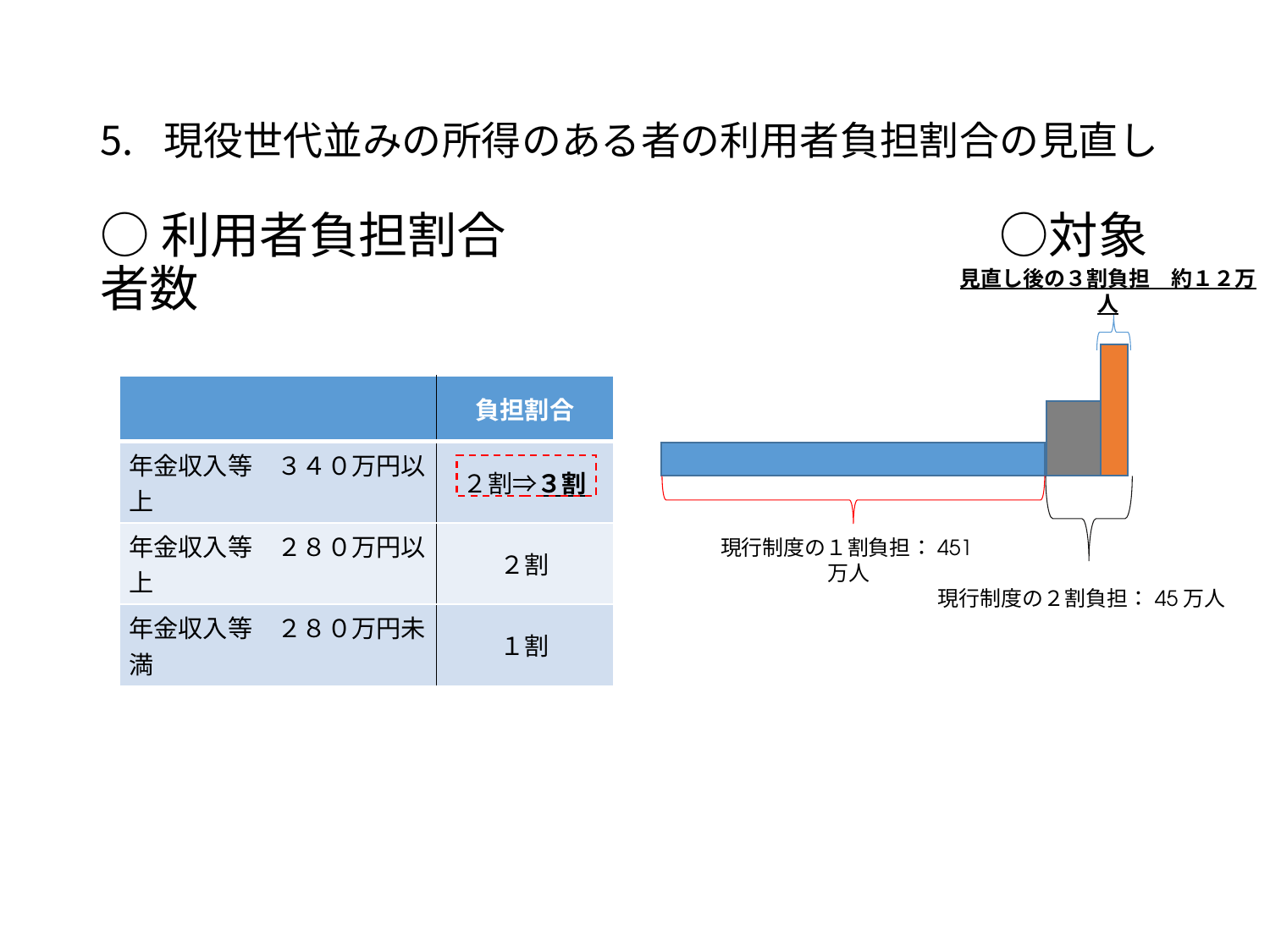

# 現役世代並みの所得のある者の利用者負担割合の見直し
○利用者負担割合　　　　　　　　　　○対象者数

見直し後の３割負担　約１２万人

|  | 負担割合 |
| --- | --- |
| 年金収入等　３４０万円以上 | ２割⇒３割 |
| 年金収入等　２８０万円以上 | ２割 |
| 年金収入等　２８０万円未満 | １割 |

現行制度の１割負担：451万人
現行制度の２割負担：45万人